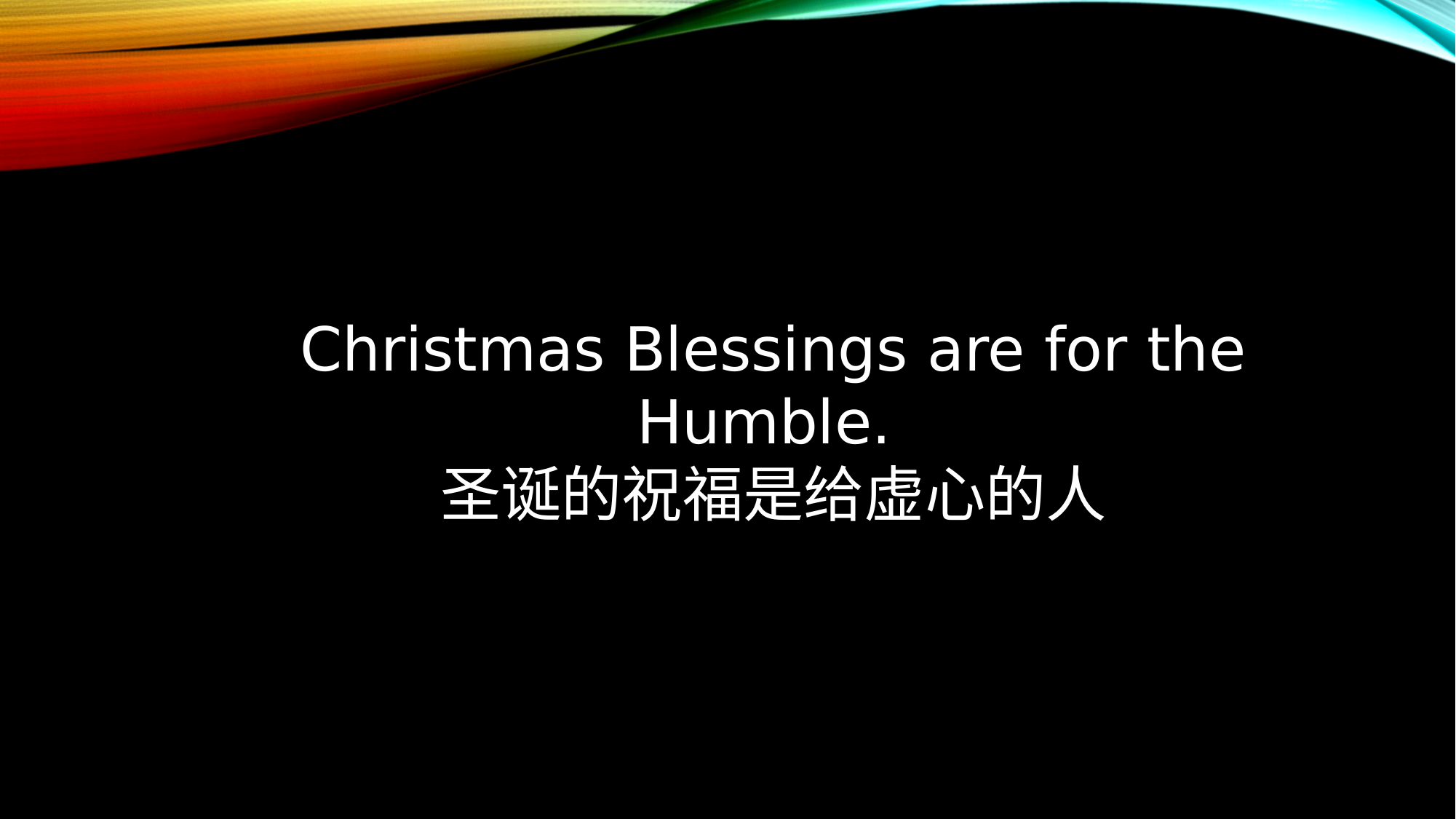

Christmas Blessings are for the Humble.
圣诞的祝福是给虚心的人